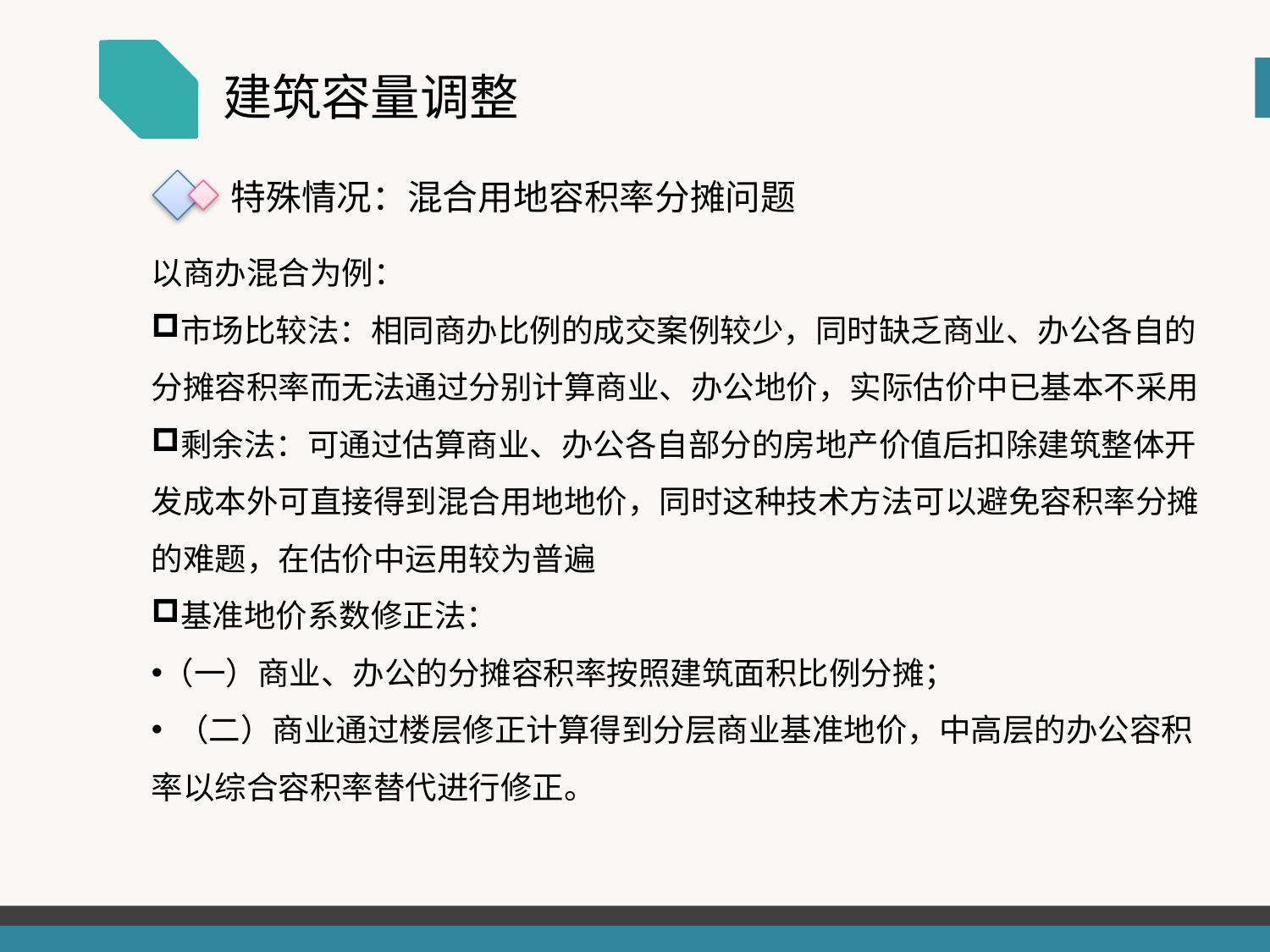

建筑容量调整

特殊情况：混合用地容积率分摊问题

以商办混合为例：
市场比较法：相同商办比例的成交案例较少，同时缺乏商业、办公各自的分摊容积率而无法通过分别计算商业、办公地价，实际估价中已基本不采用
剩余法：可通过估算商业、办公各自部分的房地产价值后扣除建筑整体开发成本外可直接得到混合用地地价，同时这种技术方法可以避免容积率分摊的难题，在估价中运用较为普遍
基准地价系数修正法：
（一）商业、办公的分摊容积率按照建筑面积比例分摊；
 （二）商业通过楼层修正计算得到分层商业基准地价，中高层的办公容积率以综合容积率替代进行修正。